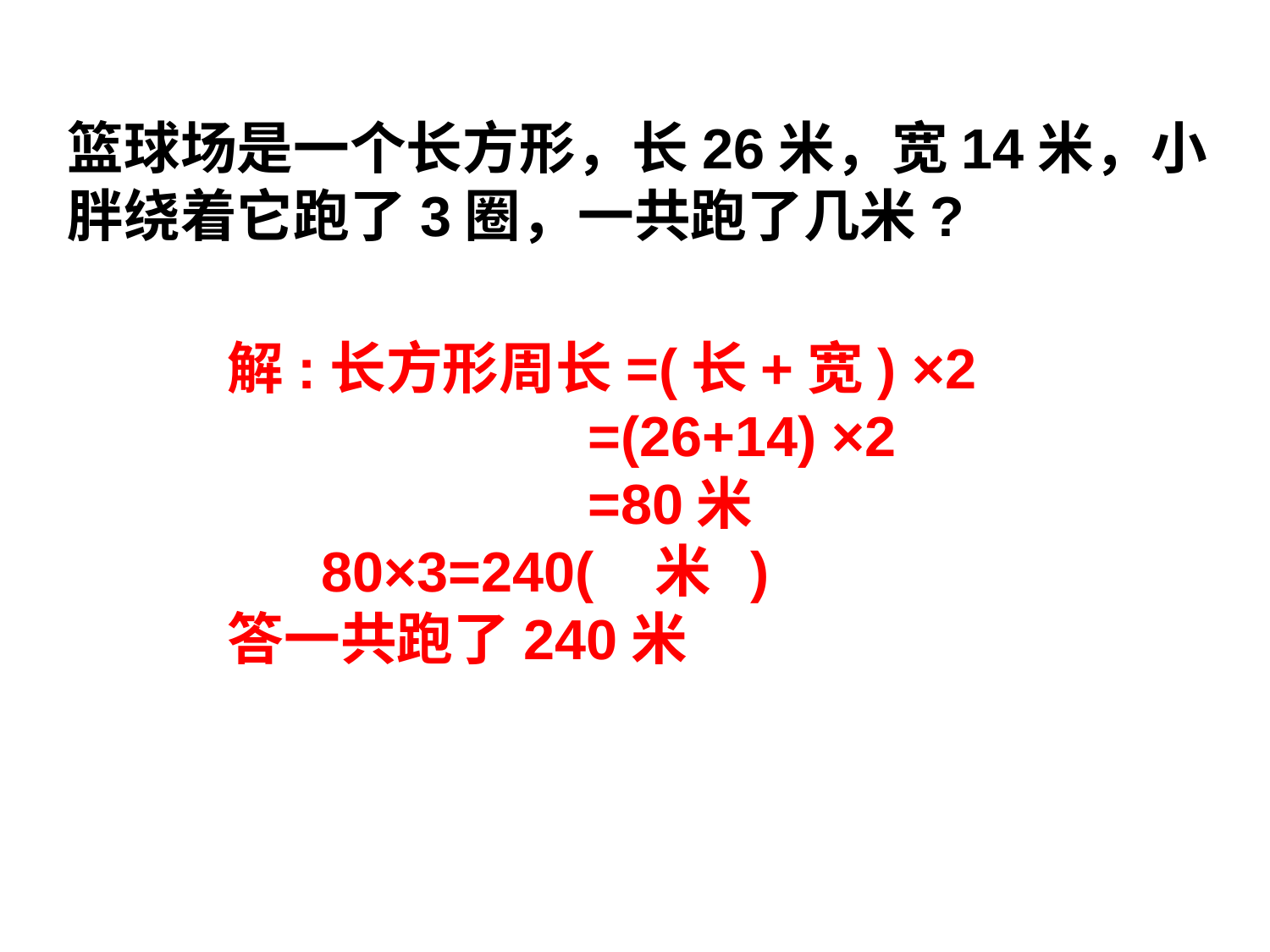

篮球场是一个长方形，长26米，宽14米，小胖绕着它跑了3圈，一共跑了几米?
解:长方形周长=(长+宽) ×2
                       =(26+14) ×2
                       =80米
      80×3=240(   米  )
答一共跑了240米